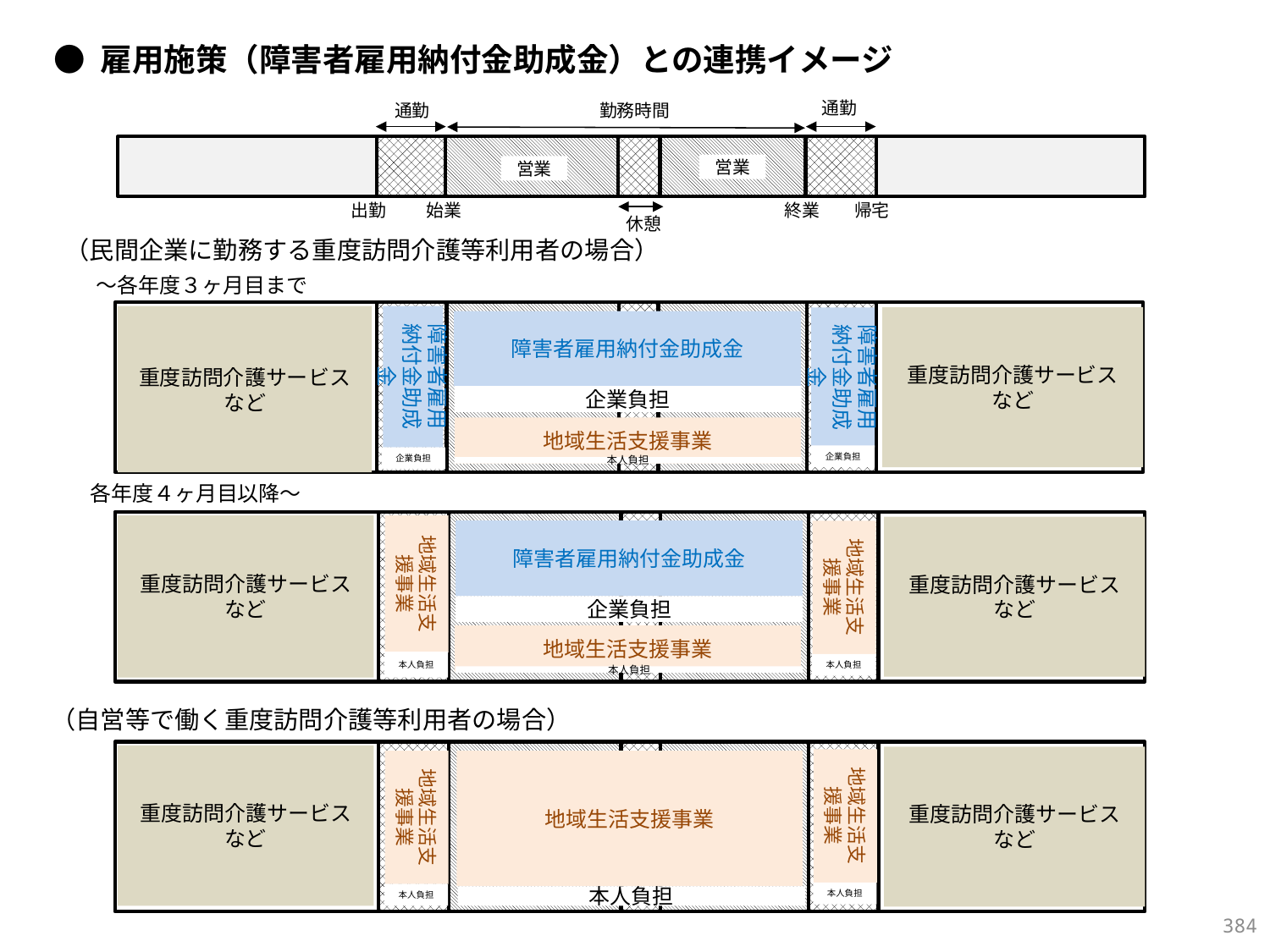

● 雇用施策（障害者雇用納付金助成金）との連携イメージ
勤務時間
通勤
通勤

営業
営業
出勤
終業
帰宅
始業
休憩
（民間企業に勤務する重度訪問介護等利用者の場合）
～各年度３ヶ月目まで

重度訪問介護サービスなど
障害者雇用
納付金助成金
障害者雇用
納付金助成金
重度訪問介護サービス
など
障害者雇用納付金助成金
企業負担
地域生活支援事業
企業負担
企業負担
本人負担
各年度４ヶ月目以降～

重度訪問介護サービスなど
地域生活支援事業
重度訪問介護サービス
など
障害者雇用納付金助成金
地域生活支援事業
企業負担
地域生活支援事業
本人負担
本人負担
本人負担
（自営等で働く重度訪問介護等利用者の場合）

重度訪問介護サービスなど
重度訪問介護サービス
など
地域生活支援事業
地域生活支援事業
地域生活支援事業
本人負担
本人負担
本人負担
384